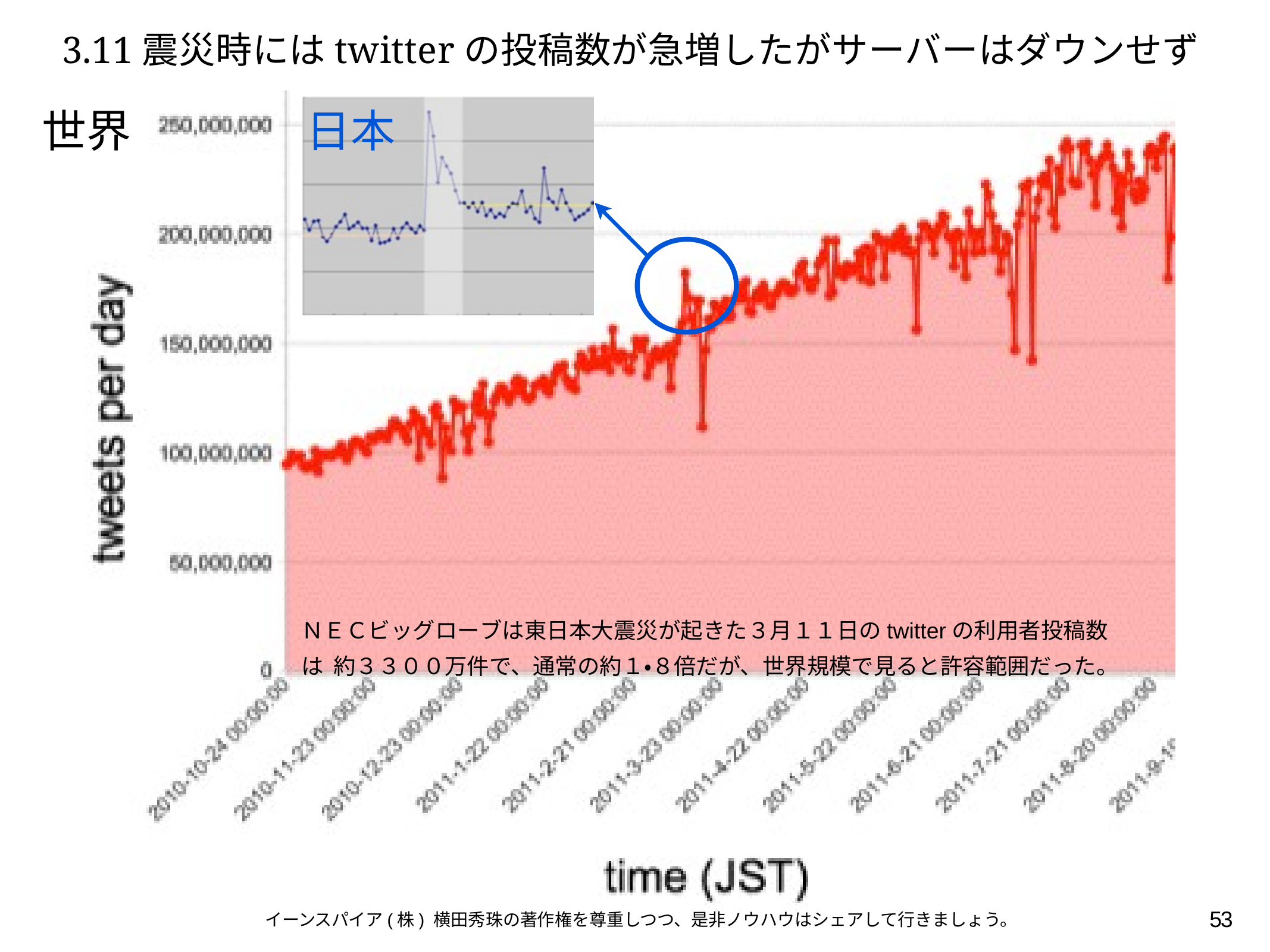

# 3.11震災時にはtwitterの投稿数が急増したがサーバーはダウンせず

世界	日本

ＮＥＣビッグローブは東日本大震災が起きた３月１１日のtwitterの利用者投稿数は  約３３００万件で、通常の約１・８倍だが、世界規模で見ると許容範囲だった。

53
イーンスパイア(株) 横田秀珠の著作権を尊重しつつ、是非ノウハウはシェアして行きましょう。